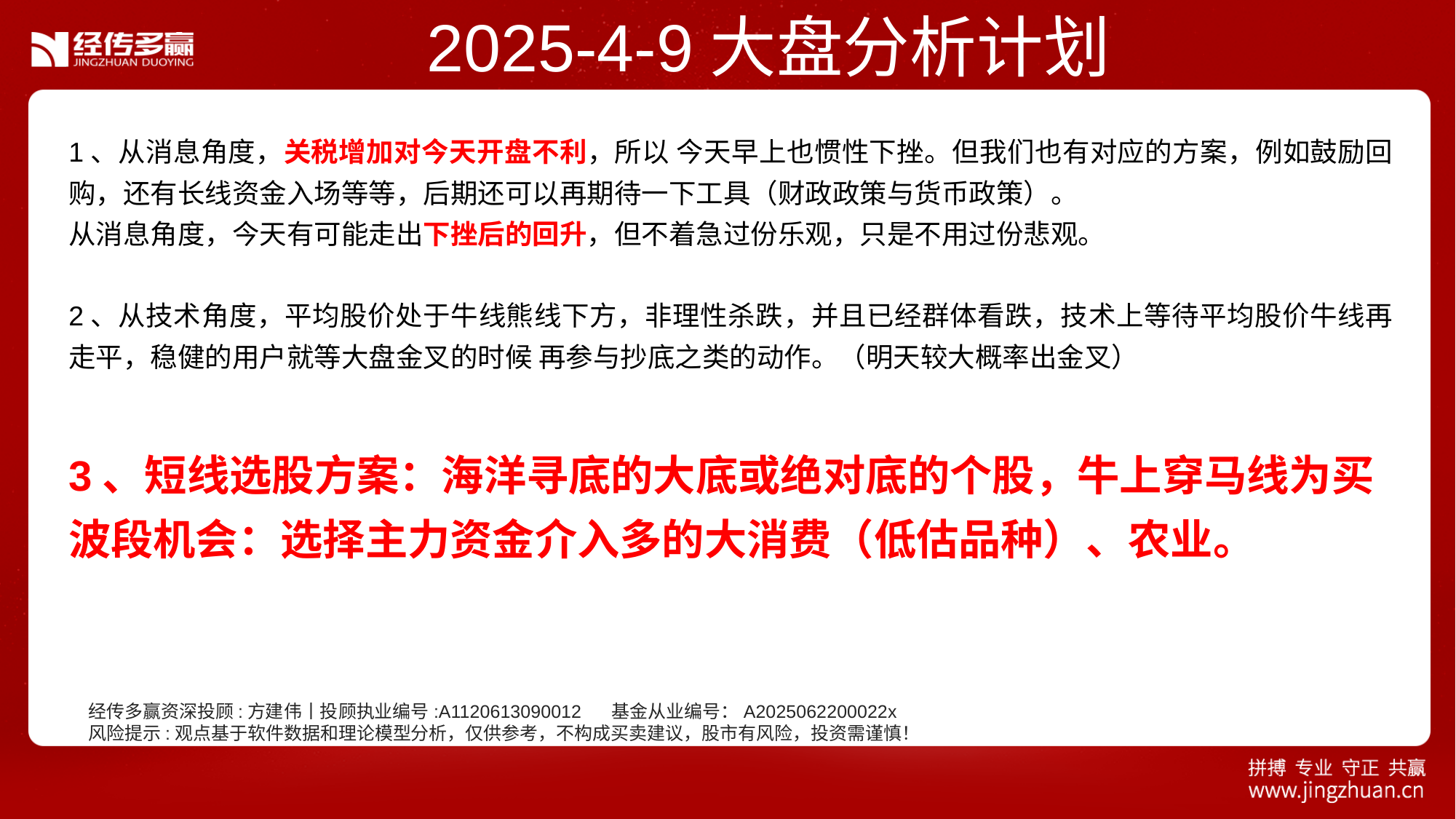

2025-4-9大盘分析计划
1、从消息角度，关税增加对今天开盘不利，所以 今天早上也惯性下挫。但我们也有对应的方案，例如鼓励回购，还有长线资金入场等等，后期还可以再期待一下工具（财政政策与货币政策）。
从消息角度，今天有可能走出下挫后的回升，但不着急过份乐观，只是不用过份悲观。

2、从技术角度，平均股价处于牛线熊线下方，非理性杀跌，并且已经群体看跌，技术上等待平均股价牛线再走平，稳健的用户就等大盘金叉的时候 再参与抄底之类的动作。（明天较大概率出金叉）

3、短线选股方案：海洋寻底的大底或绝对底的个股，牛上穿马线为买
波段机会：选择主力资金介入多的大消费（低估品种）、农业。